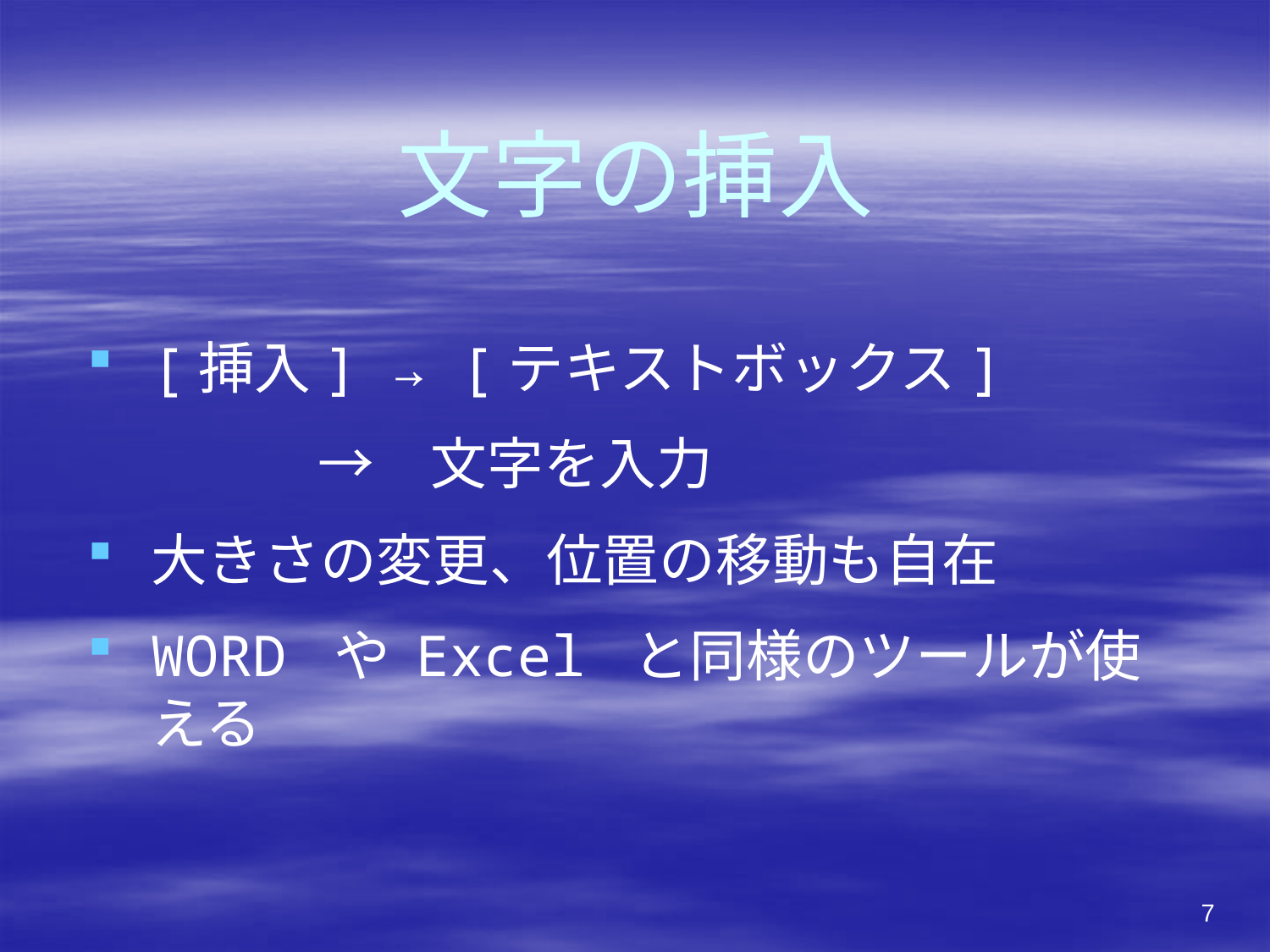

# 文字の挿入

[挿入] → [テキストボックス]
　 　　　 →　文字を入力
大きさの変更、位置の移動も自在
WORD や Excel と同様のツールが使える
7